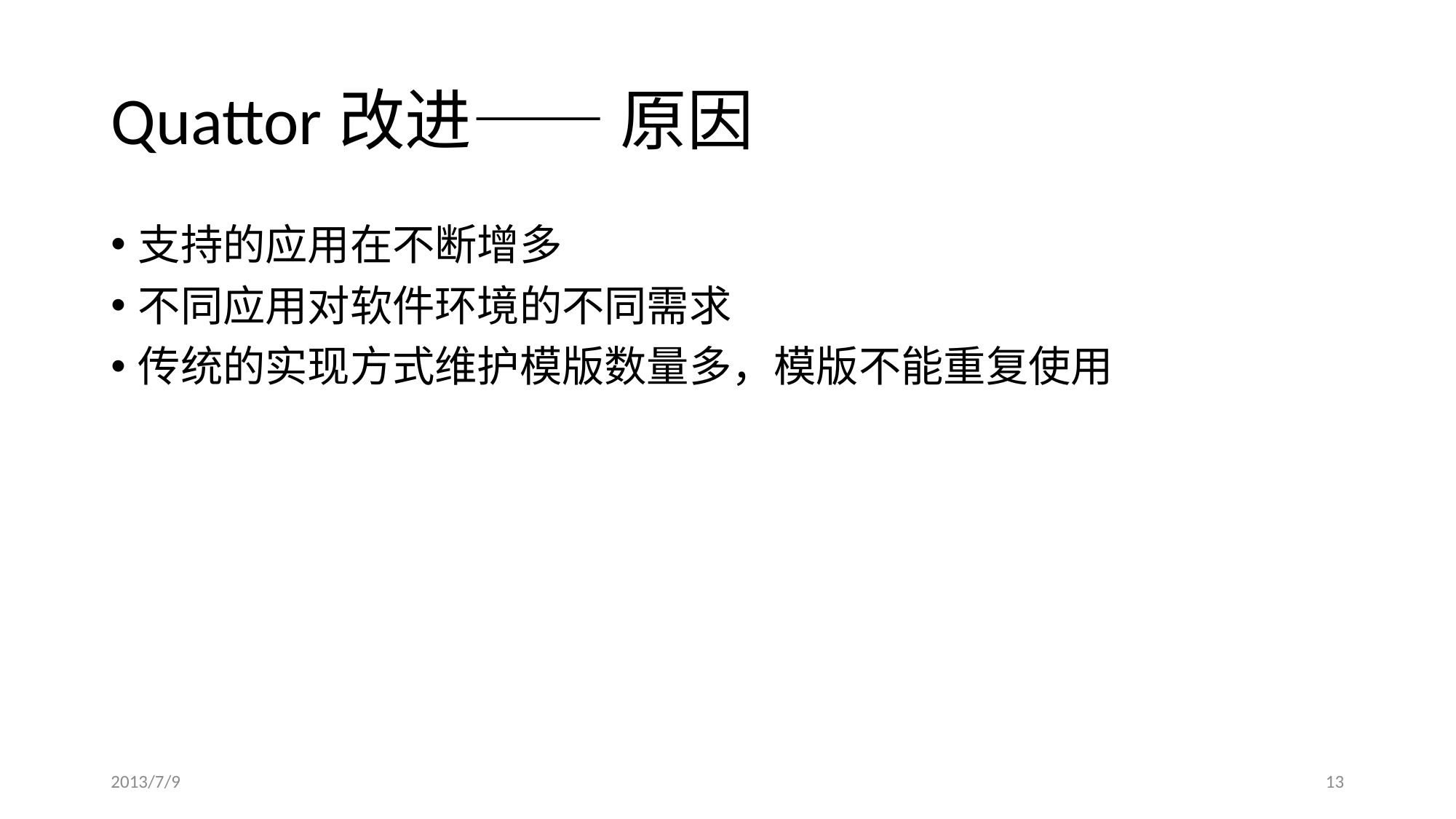

# Quattor改进—— 原因
支持的应用在不断增多
不同应用对软件环境的不同需求
传统的实现方式维护模版数量多，模版不能重复使用

2013/7/9
13